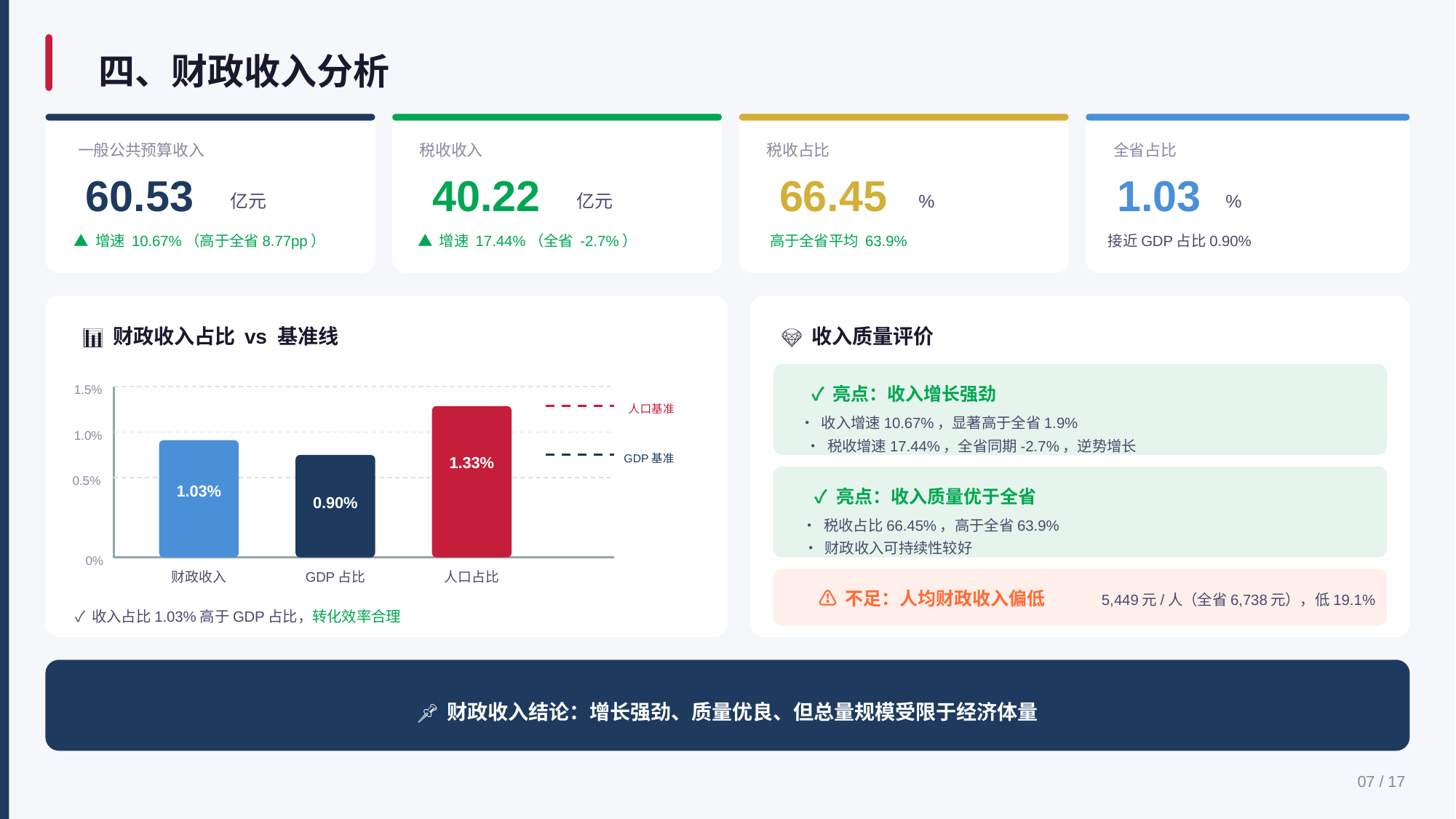

四、财政收入分析

一般公共预算收入
60.53
亿元
▲ 增速 10.67%（高于全省8.77pp）

税收收入
40.22
亿元
▲ 增速 17.44%（全省 -2.7%）

税收占比
66.45
%
高于全省平均 63.9%

全省占比
1.03
%
接近GDP占比0.90%

📊 财政收入占比 vs 基准线
1.5%

人口基准

1.0%

GDP基准
1.33%

0.5%

1.03%
0.90%
0%

财政收入
GDP占比
人口占比
✓ 收入占比1.03%高于GDP占比，转化效率合理

💎 收入质量评价

✓ 亮点：收入增长强劲
• 收入增速10.67%，显著高于全省1.9%
• 税收增速17.44%，全省同期-2.7%，逆势增长

✓ 亮点：收入质量优于全省
• 税收占比66.45%，高于全省63.9%
• 财政收入可持续性较好

⚠️ 不足：人均财政收入偏低
5,449元/人（全省6,738元），低19.1%

📌 财政收入结论：增长强劲、质量优良、但总量规模受限于经济体量
07 / 17